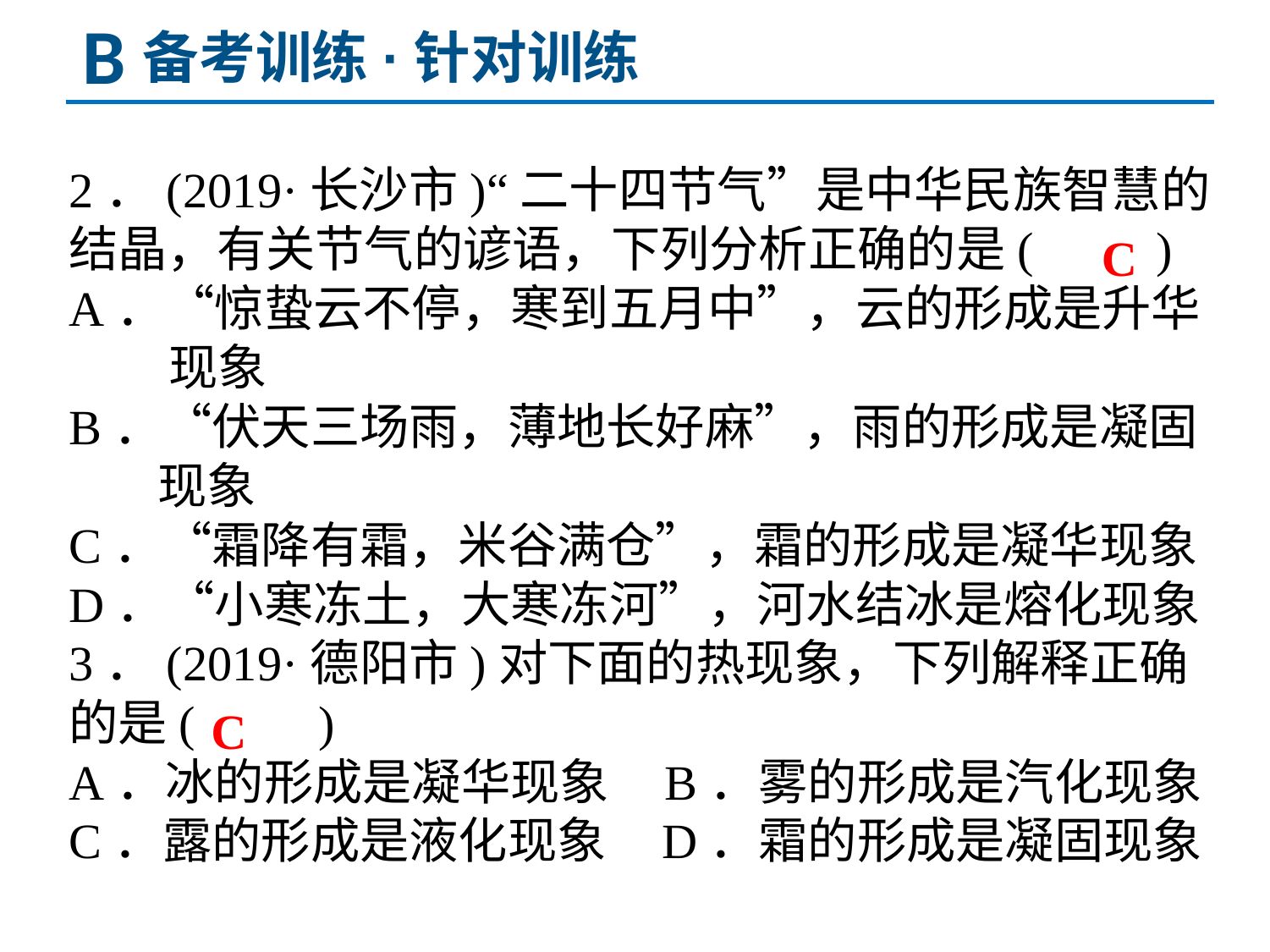

B
备考训练·针对训练
2．(2019·长沙市)“二十四节气”是中华民族智慧的结晶，有关节气的谚语，下列分析正确的是(　　)
A．“惊蛰云不停，寒到五月中”，云的形成是升华
        现象
B．“伏天三场雨，薄地长好麻”，雨的形成是凝固
       现象
C．“霜降有霜，米谷满仓”，霜的形成是凝华现象
D．“小寒冻土，大寒冻河”，河水结冰是熔化现象
3．(2019·德阳市)对下面的热现象，下列解释正确
的是(　　)
A．冰的形成是凝华现象    B．雾的形成是汽化现象
C．露的形成是液化现象    D．霜的形成是凝固现象
C
C